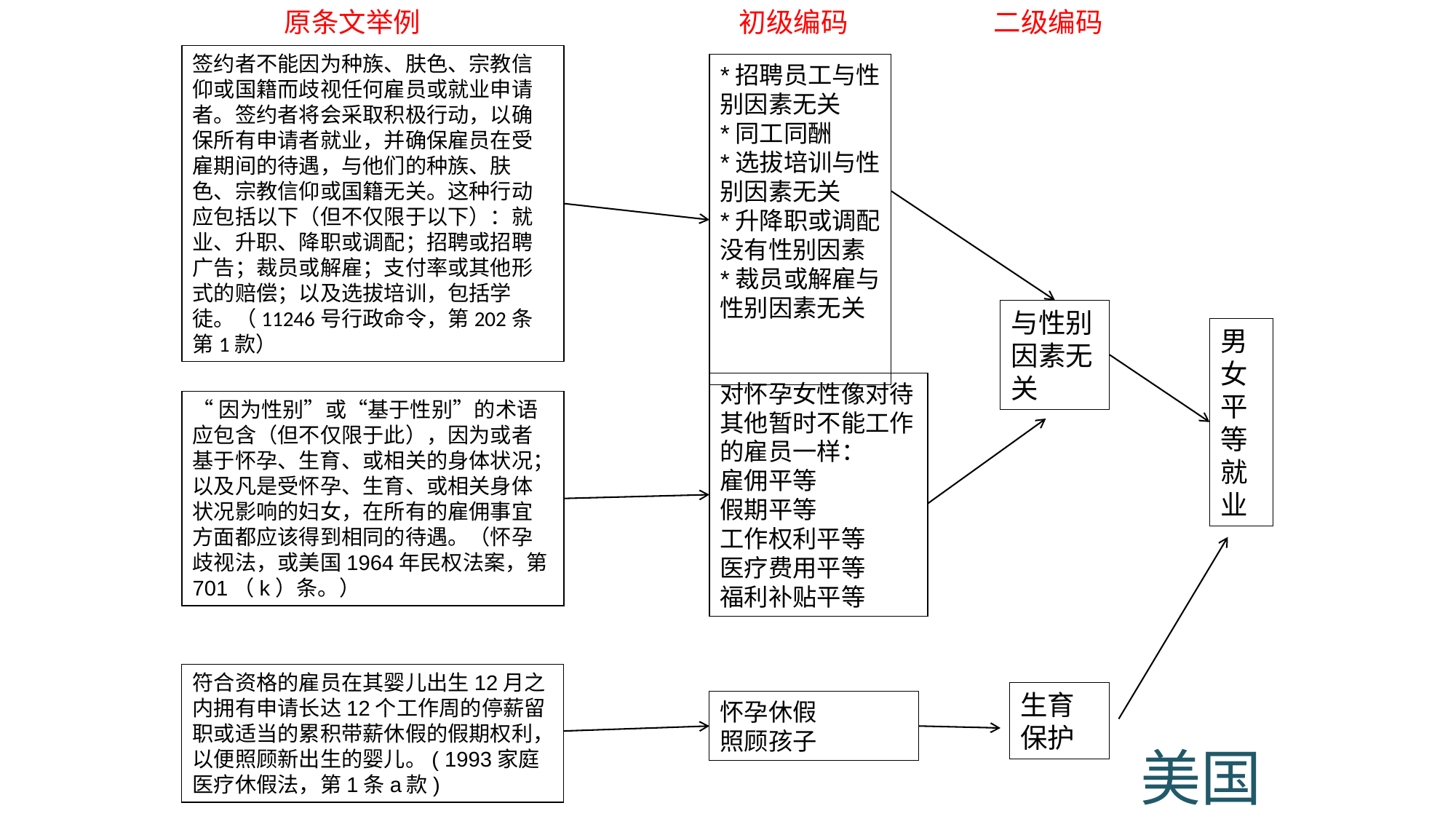

原条文举例
初级编码
二级编码
签约者不能因为种族、肤色、宗教信仰或国籍而歧视任何雇员或就业申请者。签约者将会采取积极行动，以确保所有申请者就业，并确保雇员在受雇期间的待遇，与他们的种族、肤色、宗教信仰或国籍无关。这种行动应包括以下（但不仅限于以下）：就业、升职、降职或调配；招聘或招聘广告；裁员或解雇；支付率或其他形式的赔偿；以及选拔培训，包括学徒。（11246号行政命令，第202条第1款）
*招聘员工与性别因素无关
*同工同酬
*选拔培训与性别因素无关
*升降职或调配没有性别因素
*裁员或解雇与性别因素无关
与性别因素无关
男女平等就业
对怀孕女性像对待其他暂时不能工作的雇员一样：
雇佣平等
假期平等
工作权利平等
医疗费用平等
福利补贴平等
“因为性别”或“基于性别”的术语应包含（但不仅限于此），因为或者基于怀孕、生育、或相关的身体状况；以及凡是受怀孕、生育、或相关身体状况影响的妇女，在所有的雇佣事宜方面都应该得到相同的待遇。（怀孕歧视法，或美国1964年民权法案，第701（k）条。）
符合资格的雇员在其婴儿出生12月之内拥有申请长达12个工作周的停薪留职或适当的累积带薪休假的假期权利，以便照顾新出生的婴儿。( 1993家庭医疗休假法，第1条a款)
生育保护
怀孕休假
照顾孩子
美国